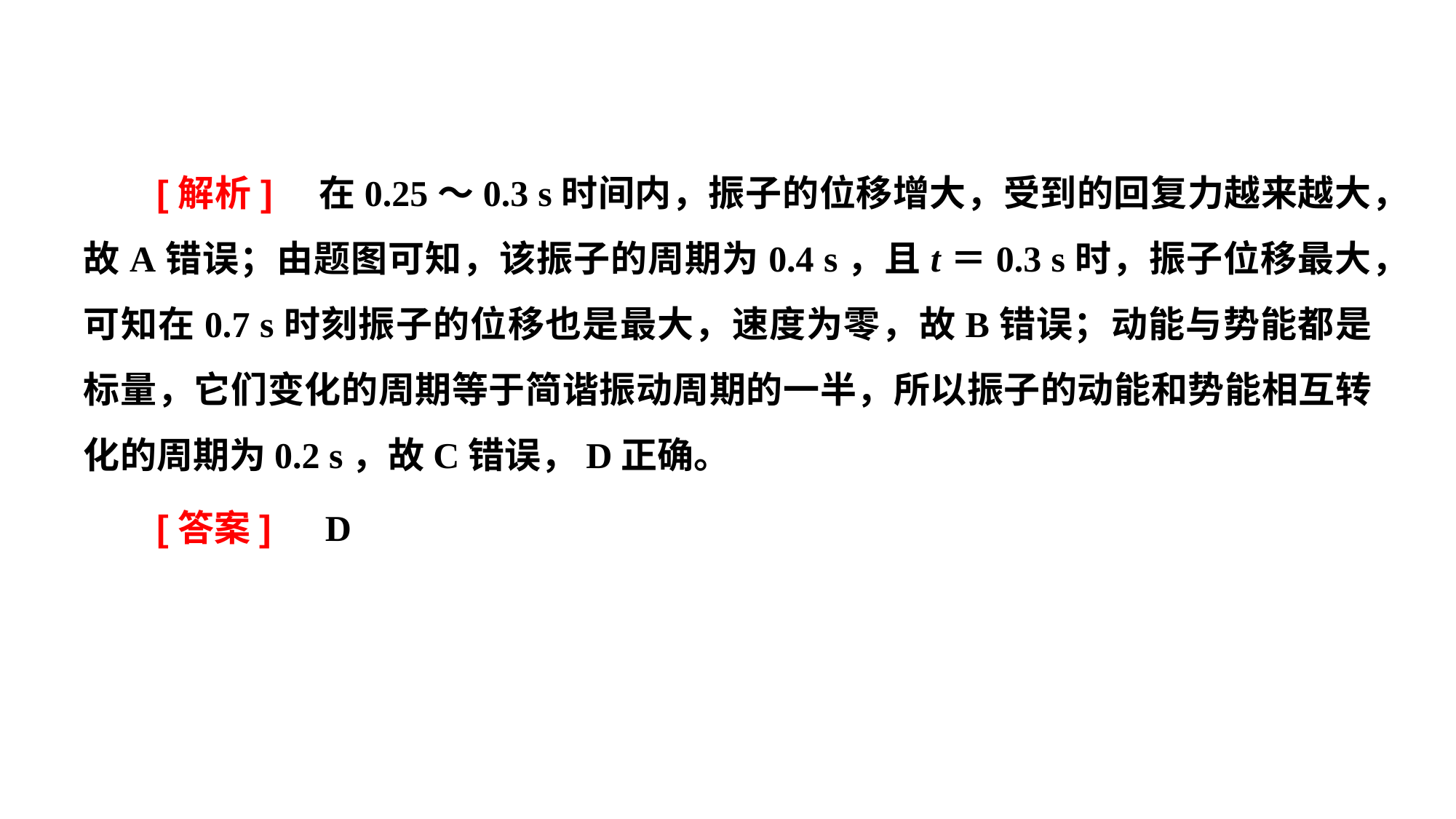

[解析]　在0.25～0.3 s时间内，振子的位移增大，受到的回复力越来越大，故A错误；由题图可知，该振子的周期为0.4 s，且t＝0.3 s时，振子位移最大，可知在0.7 s时刻振子的位移也是最大，速度为零，故B错误；动能与势能都是标量，它们变化的周期等于简谐振动周期的一半，所以振子的动能和势能相互转化的周期为0.2 s，故C错误，D正确。
[答案]　D